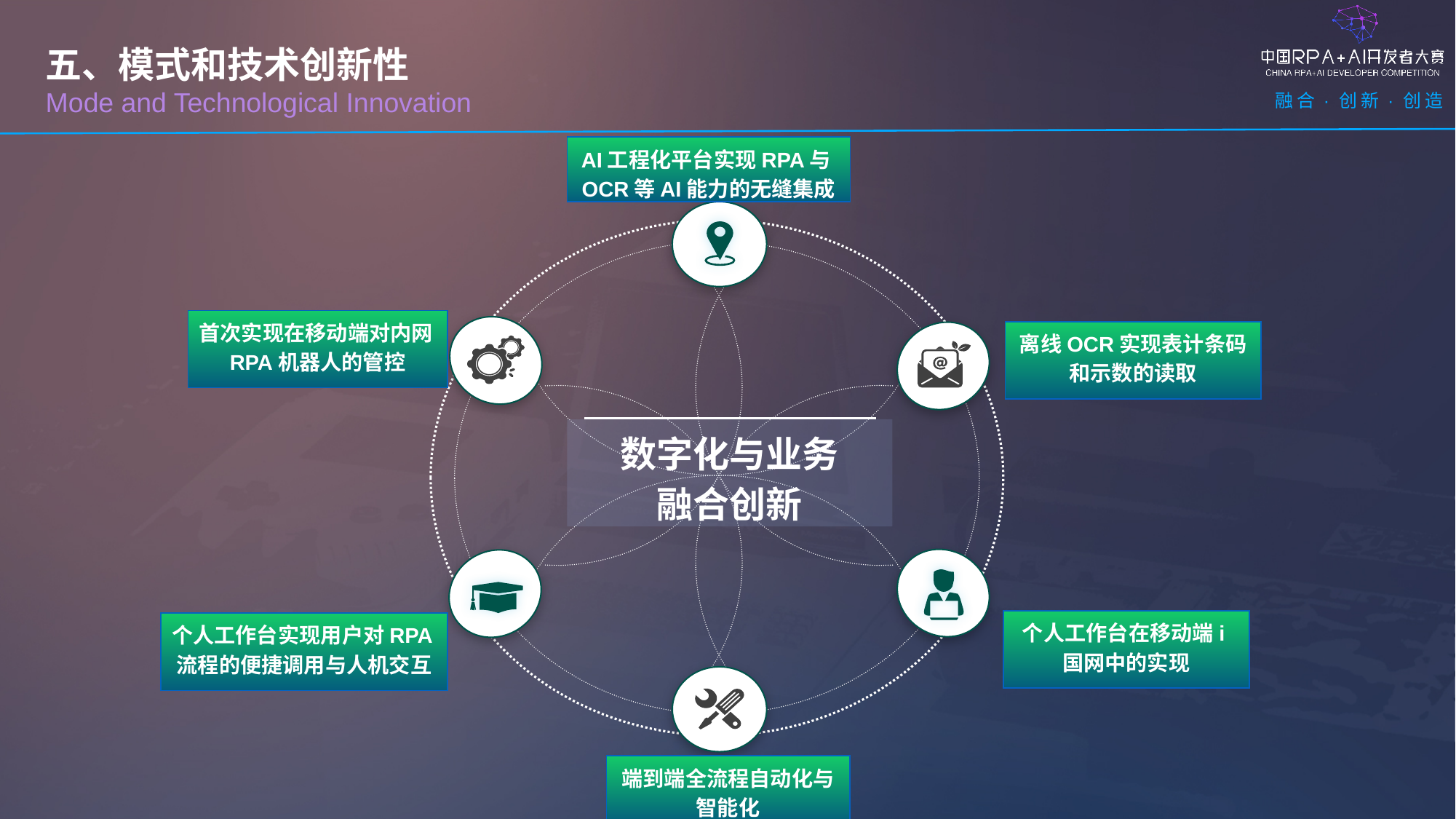

五、模式和技术创新性
Mode and Technological Innovation
AI工程化平台实现RPA与OCR等AI能力的无缝集成

首次实现在移动端对内网RPA机器人的管控

离线OCR实现表计条码和示数的读取

数字化与业务
融合创新

个人工作台在移动端i国网中的实现
个人工作台实现用户对RPA流程的便捷调用与人机交互

端到端全流程自动化与智能化